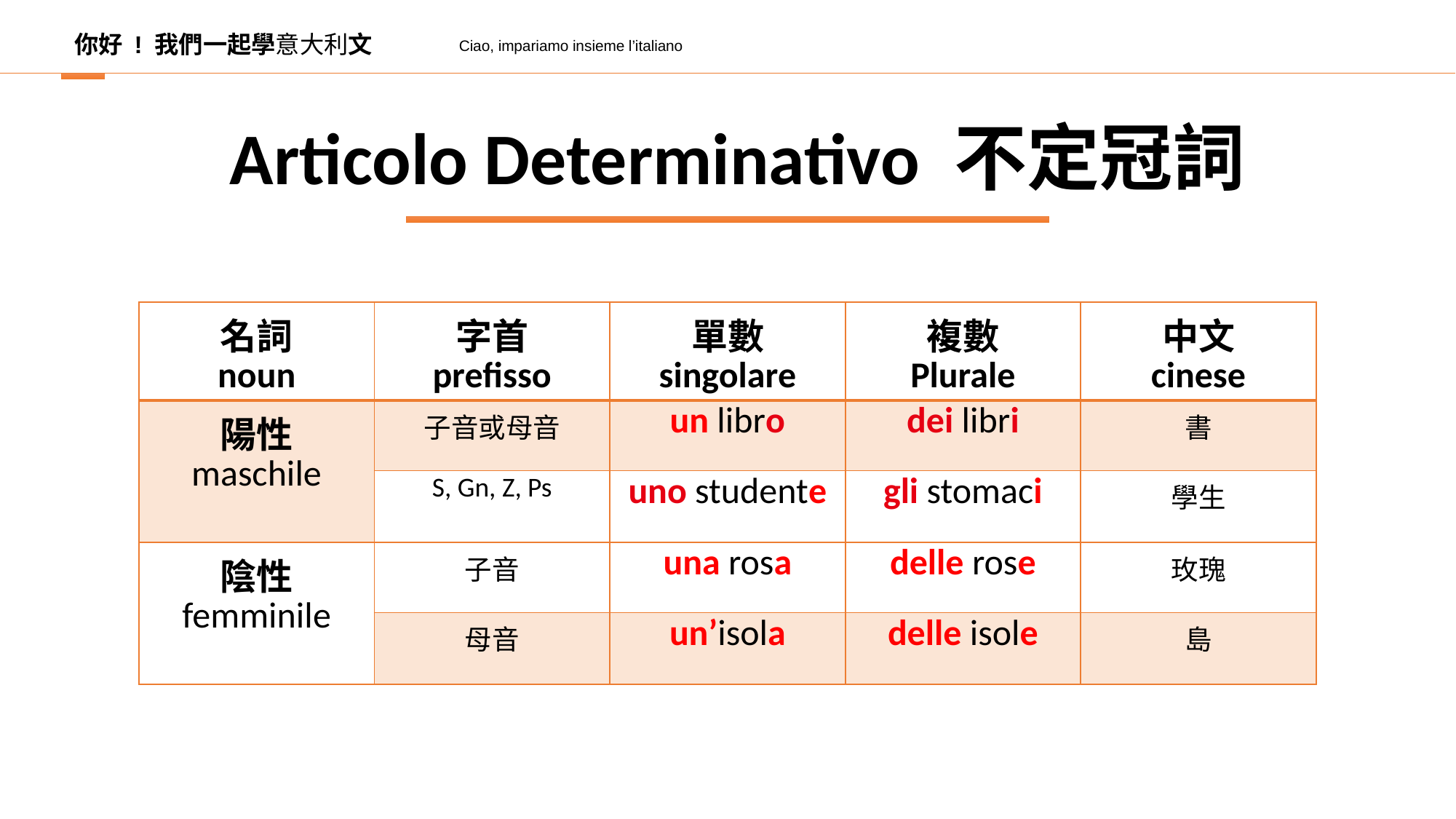

你好 ! 我們一起學意大利文
Ciao, impariamo insieme l’italiano

Articolo Determinativo 不定冠詞

| 名詞 noun | 字首 prefisso | 單數 singolare | 複數 Plurale | 中文 cinese |
| --- | --- | --- | --- | --- |
| 陽性 maschile | 子音或母音 | un libro | dei libri | 書 |
|  | S, Gn, Z, Ps | uno studente | gli stomaci | 學生 |
| 陰性 femminile | 子音 | una rosa | delle rose | 玫瑰 |
|  | 母音 | un’isola | delle isole | 島 |